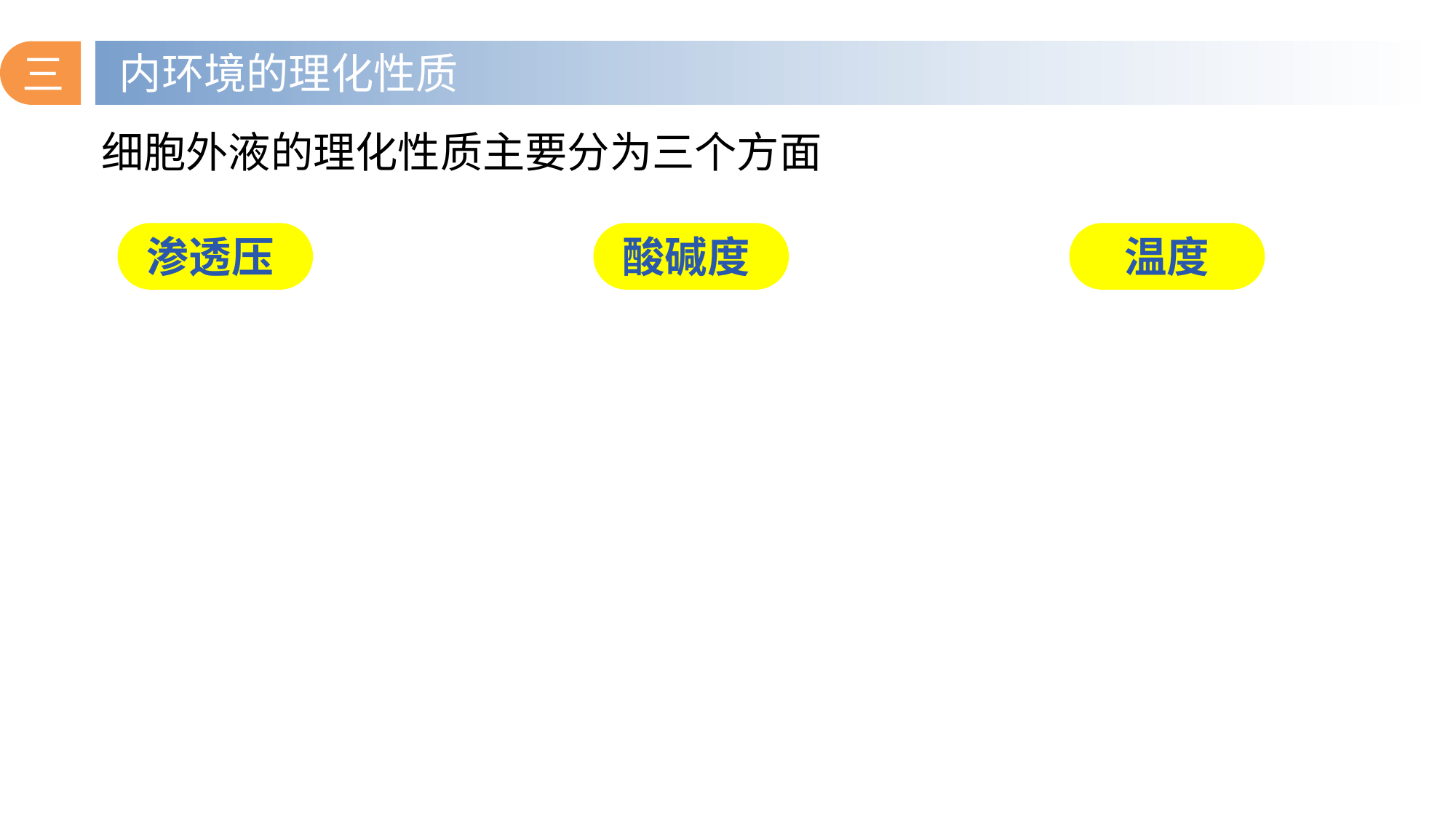

三
内环境的理化性质
细胞外液的理化性质主要分为三个方面

渗透压
酸碱度
温度